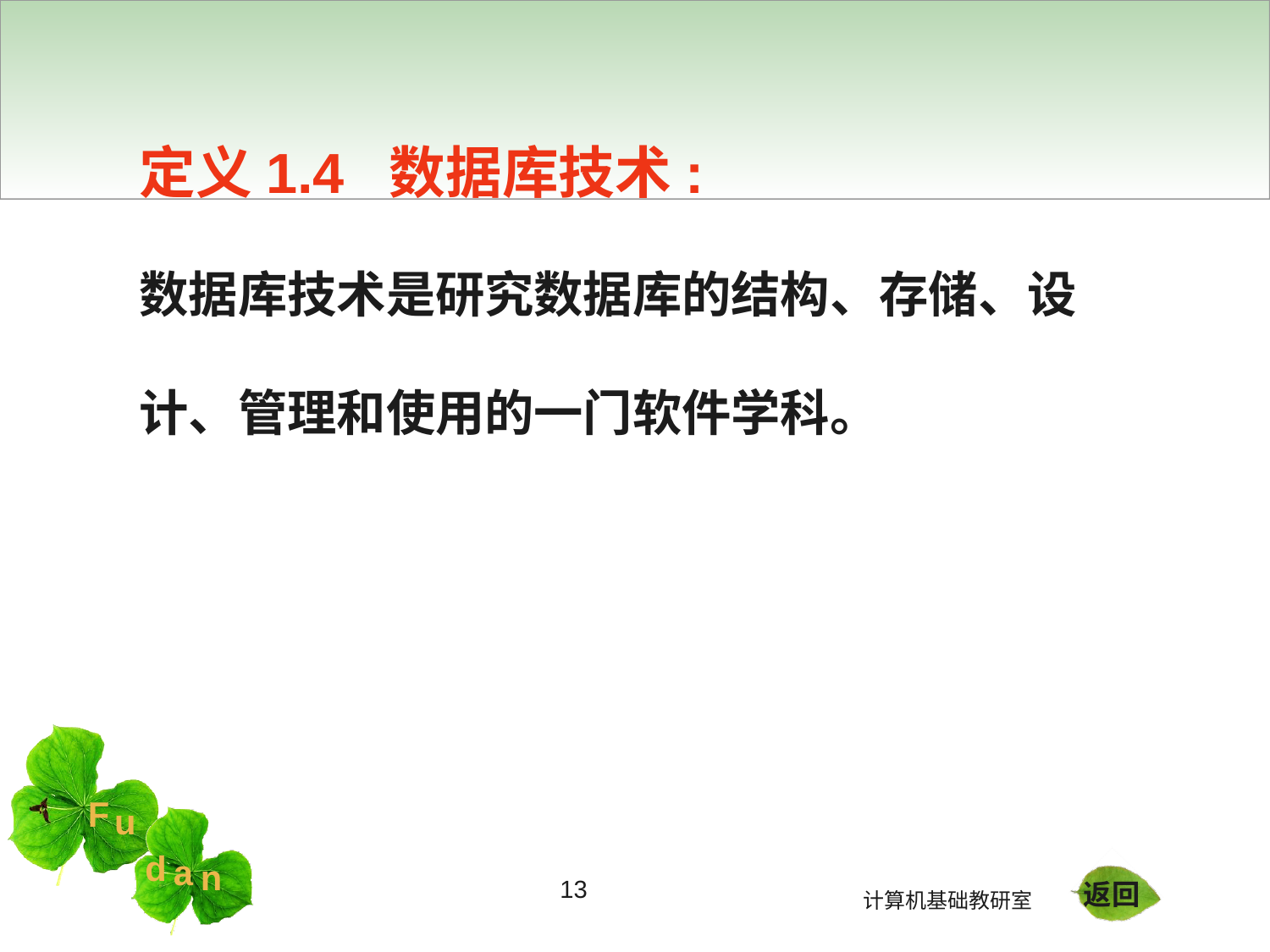

定义1.4  数据库技术:
数据库技术是研究数据库的结构、存储、设计、管理和使用的一门软件学科。

13
返回